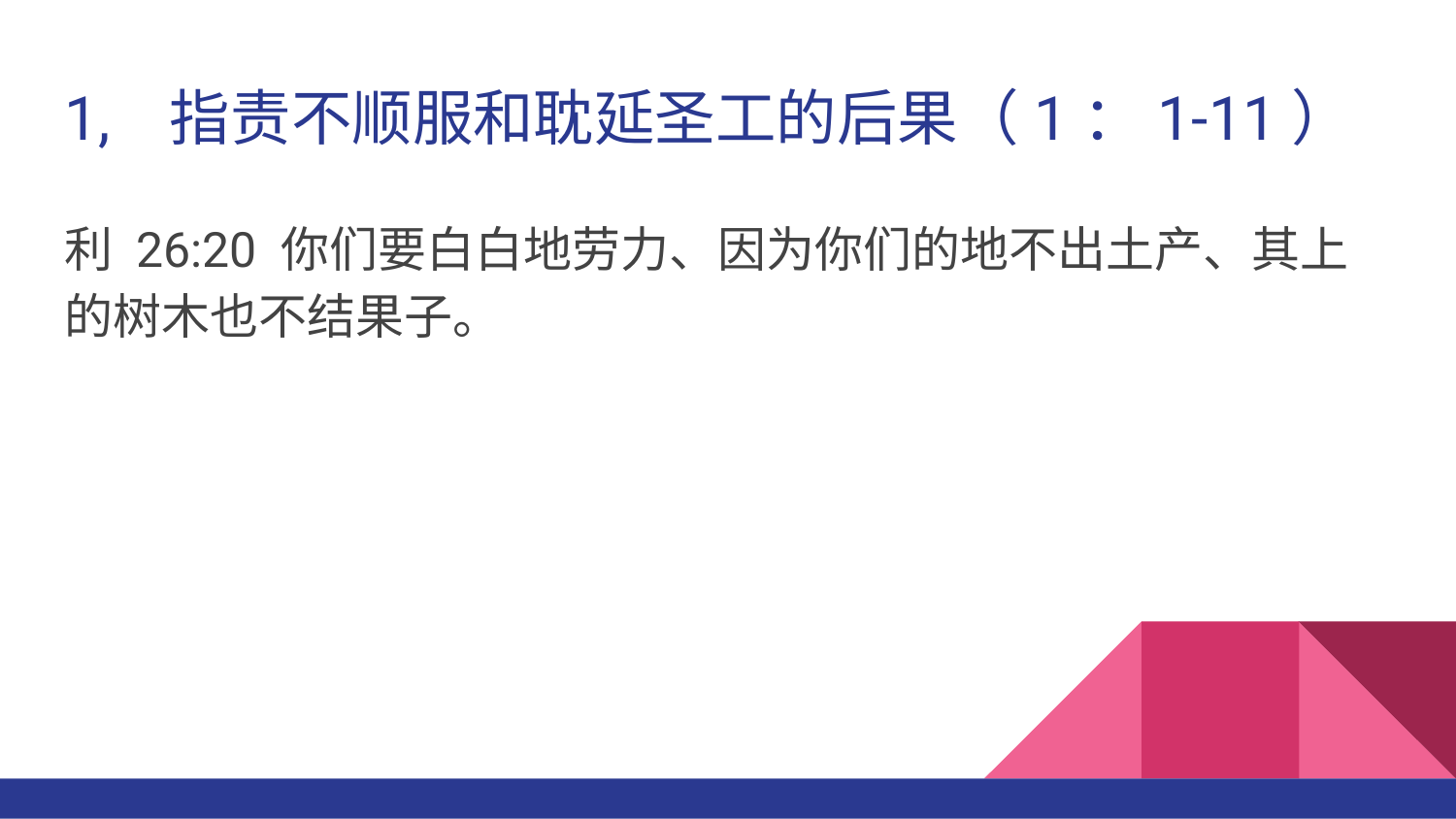

# 1,   指责不顺服和耽延圣工的后果（1：1-11）
利 26:20 你们要白白地劳力、因为你们的地不出土产、其上的树木也不结果子。